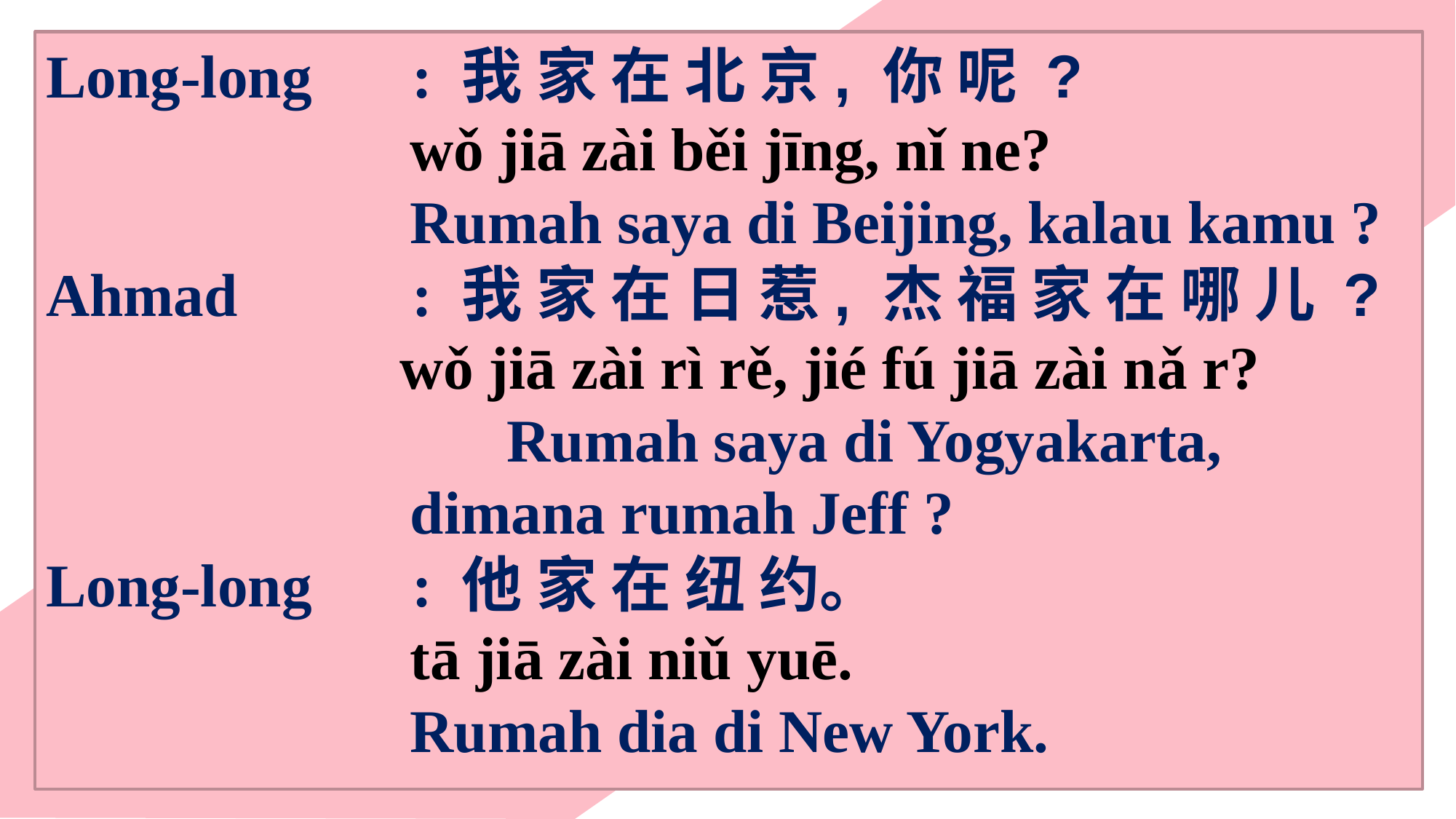

Long-long	: 我 家 在 北 京, 你 呢 ?
wǒ jiā zài běi jīng, nǐ ne?
Rumah saya di Beijing, kalau kamu ?
Ahmad		: 我 家 在 日 惹, 杰 福 家 在 哪 儿 ?
wǒ jiā zài rì rě, jié fú jiā zài nǎ r?
Rumah saya di Yogyakarta, dimana rumah Jeff ?
Long-long	: 他 家 在 纽 约。
tā jiā zài niǔ yuē.
Rumah dia di New York.